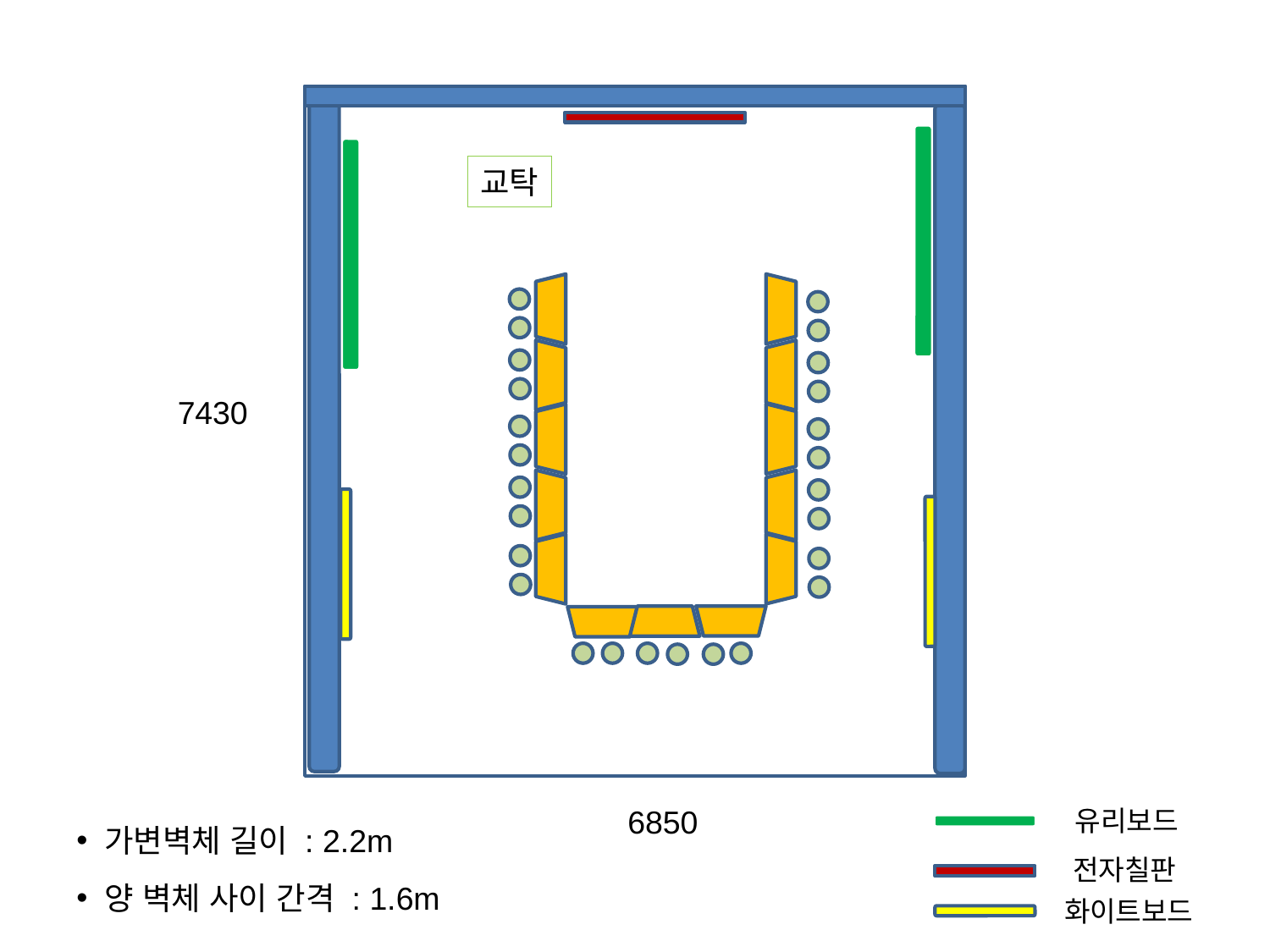

교탁

7430

 유리보드
 가변벽체 길이 : 2.2m
 양 벽체 사이 간격 : 1.6m
6850

전자칠판

화이트보드